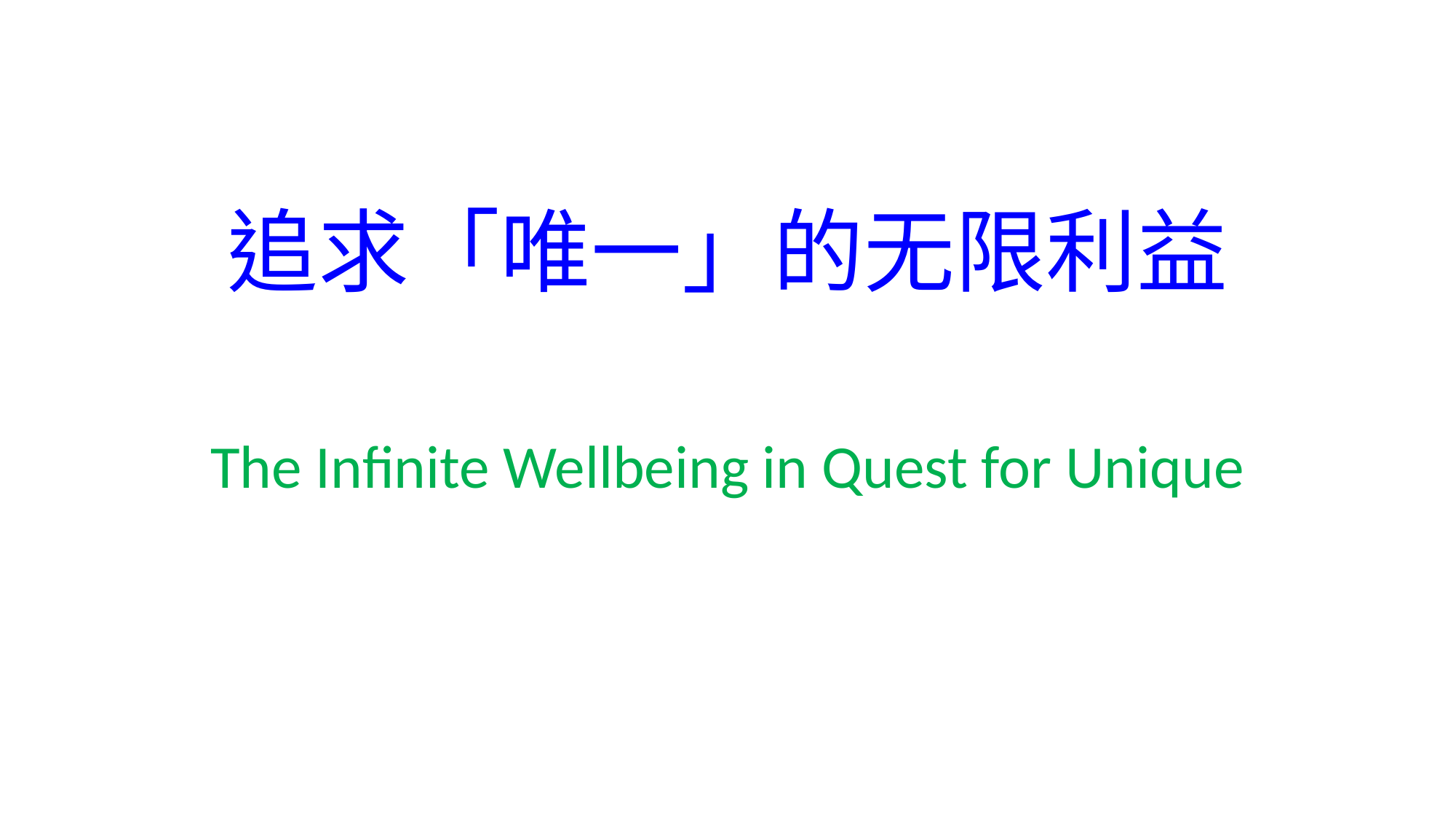

# 追求「唯一」的无限利益
The Infinite Wellbeing in Quest for Unique